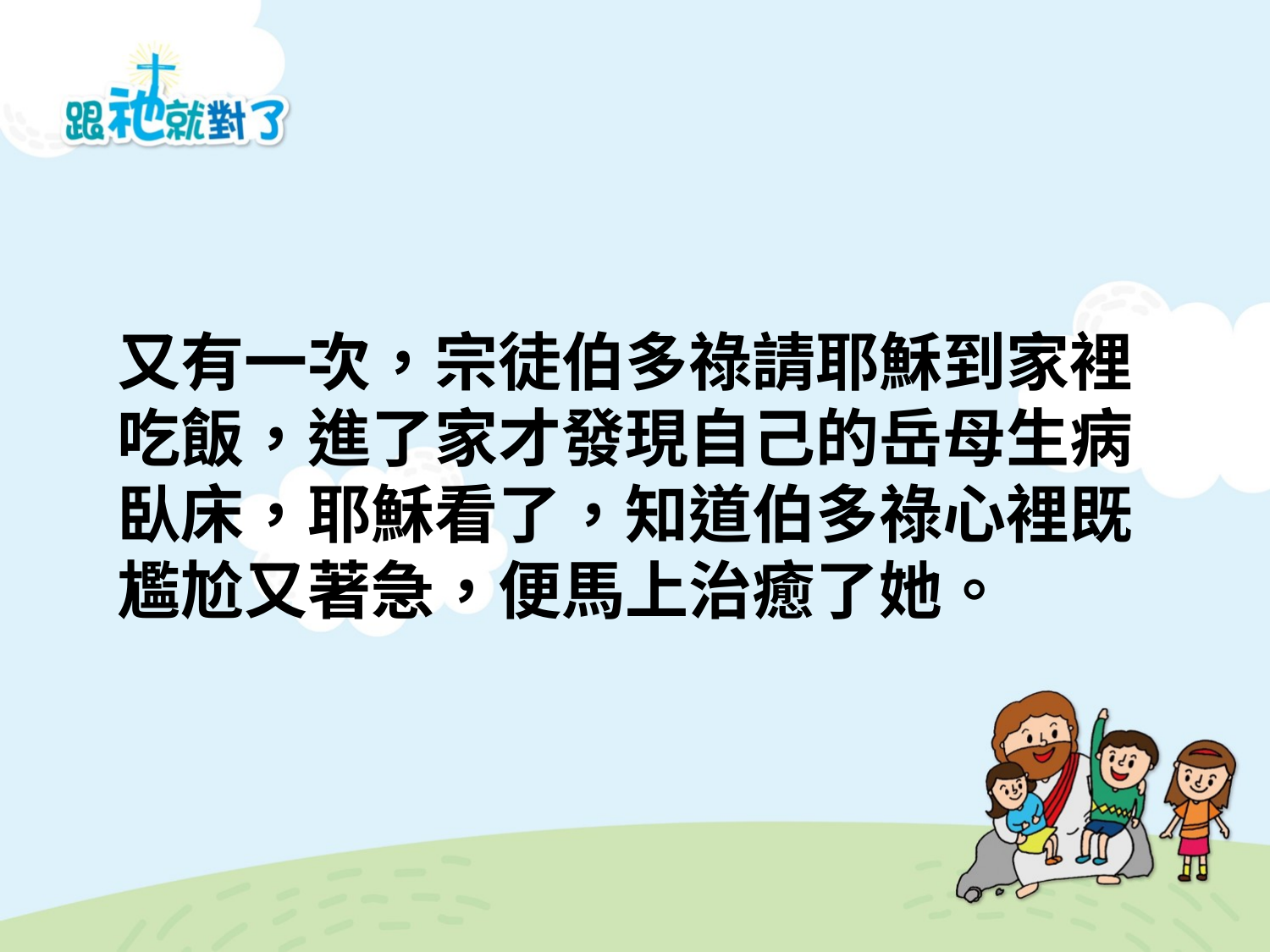

又有一次，宗徒伯多祿請耶穌到家裡吃飯，進了家才發現自己的岳母生病臥床，耶穌看了，知道伯多祿心裡既尷尬又著急，便馬上治癒了她。